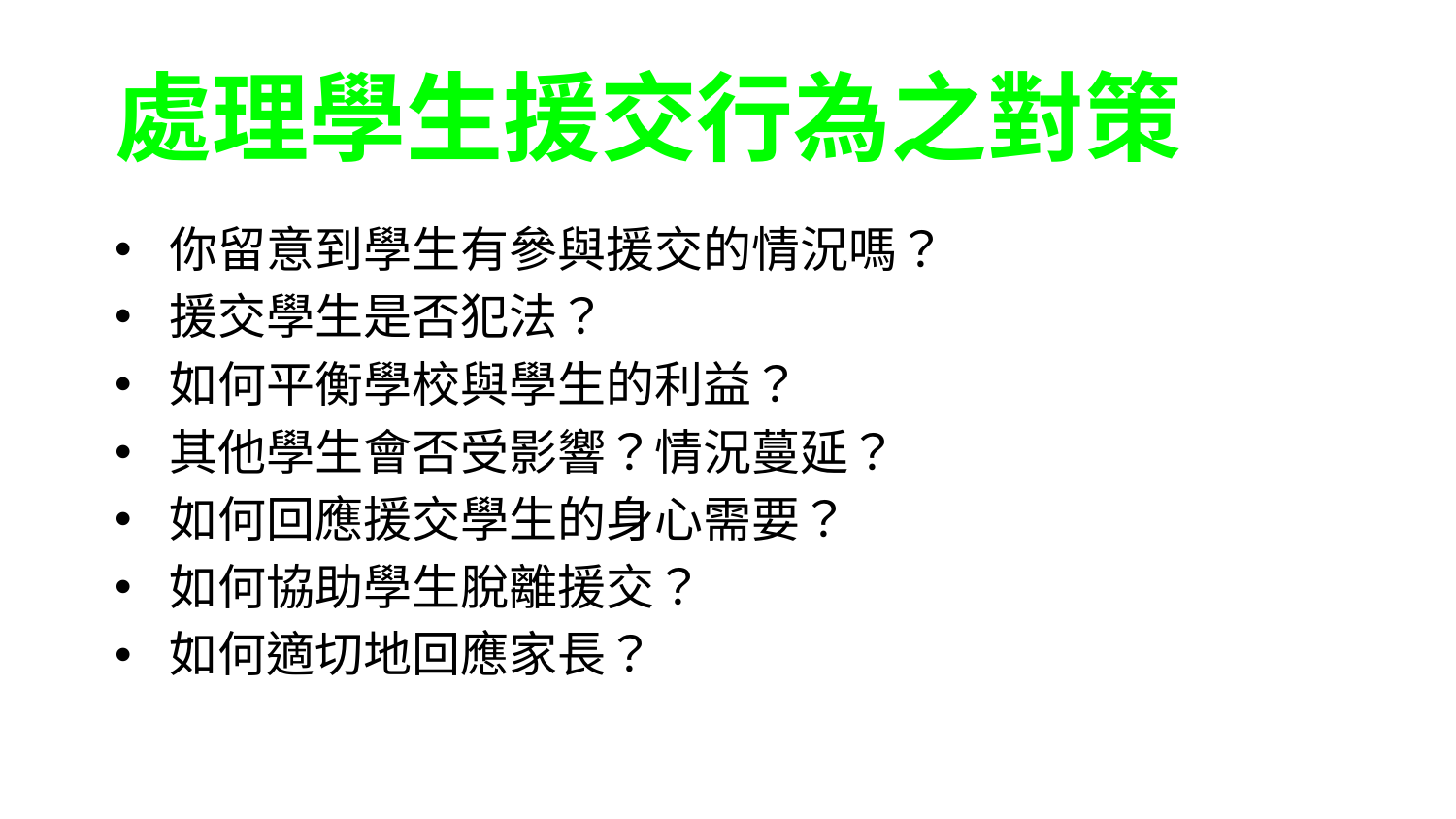

# 處理學生援交行為之對策
你留意到學生有參與援交的情況嗎？
援交學生是否犯法？
如何平衡學校與學生的利益？
其他學生會否受影響？情況蔓延？
如何回應援交學生的身心需要？
如何協助學生脫離援交？
如何適切地回應家長？